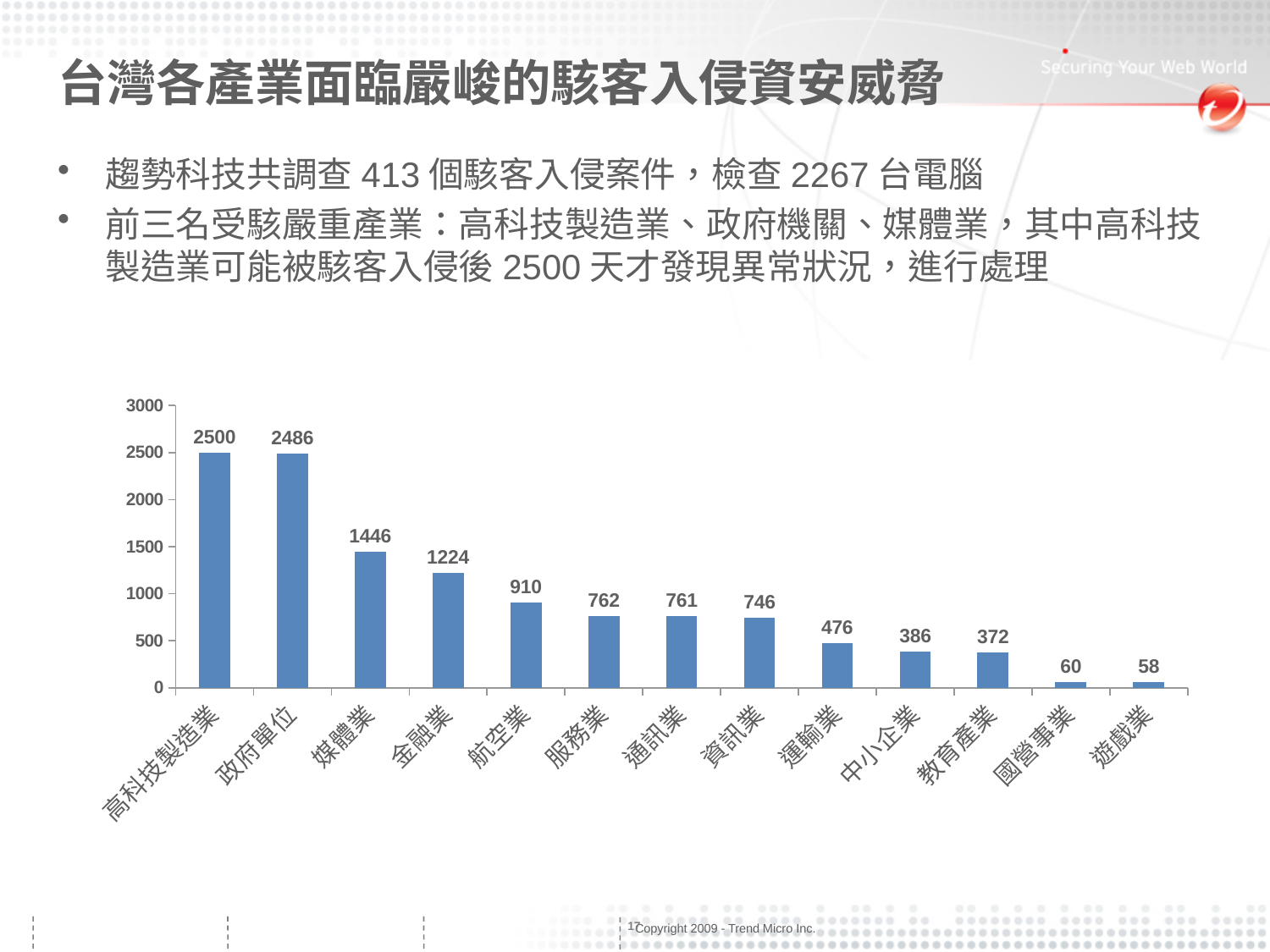

# 台灣各產業面臨嚴峻的駭客入侵資安威脅
趨勢科技共調查413個駭客入侵案件，檢查2267台電腦
前三名受駭嚴重產業：高科技製造業、政府機關、媒體業，其中高科技製造業可能被駭客入侵後2500天才發現異常狀況，進行處理

### Chart

| Category | 合計 |
|---|---|
| 高科技製造業 | 2500.0 |
| 政府單位 | 2486.0 |
| 媒體業 | 1446.0 |
| 金融業 | 1224.0 |
| 航空業 | 910.0 |
| 服務業 | 762.0 |
| 通訊業 | 761.0 |
| 資訊業 | 746.0 |
| 運輸業 | 476.0 |
| 中小企業 | 386.0 |
| 教育產業 | 372.0 |
| 國營事業 | 60.0 |
| 遊戲業 | 58.0 |
17